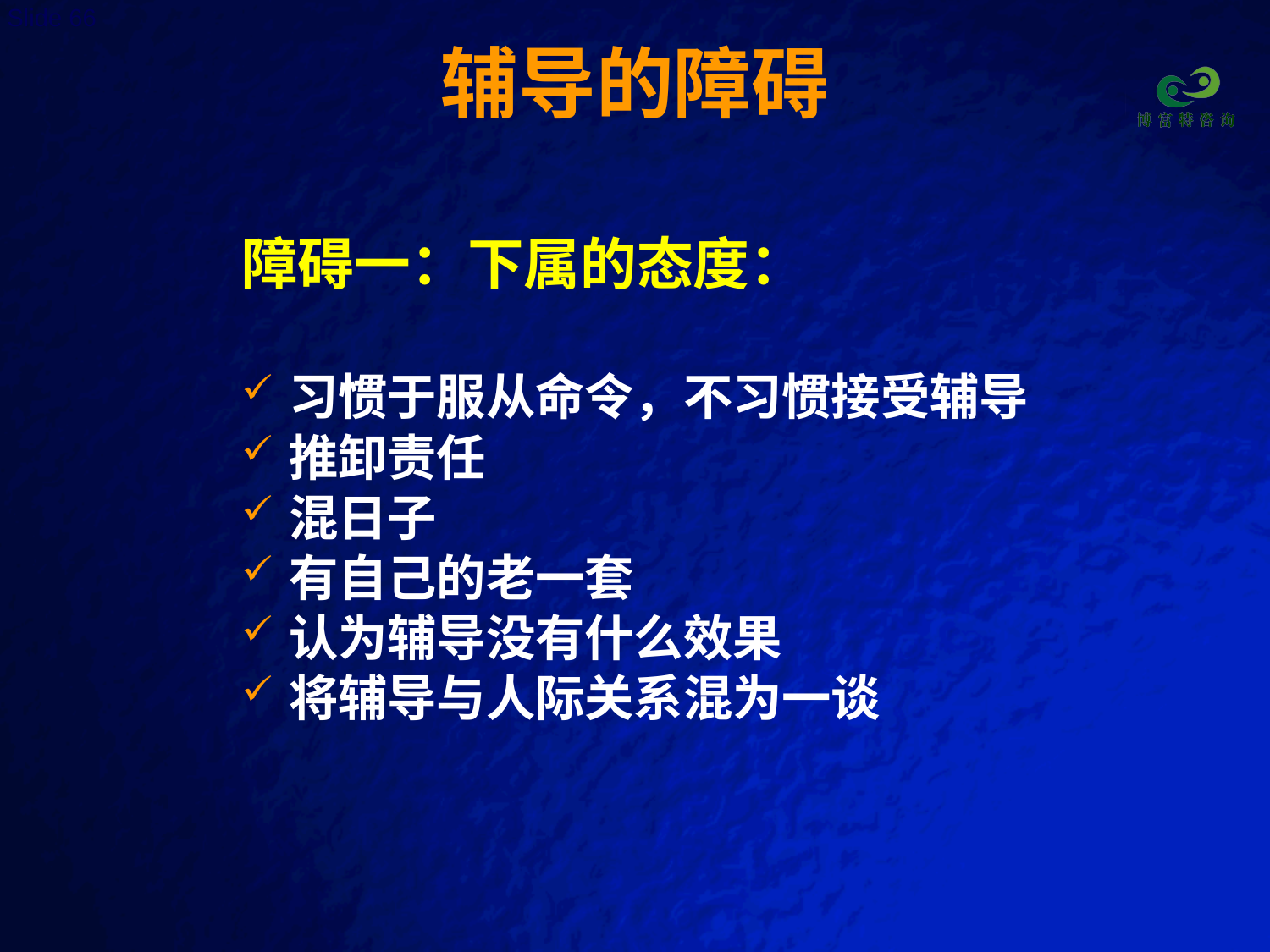

# 辅导的障碍
障碍一：下属的态度：

习惯于服从命令，不习惯接受辅导
推卸责任
混日子
有自己的老一套
认为辅导没有什么效果
将辅导与人际关系混为一谈